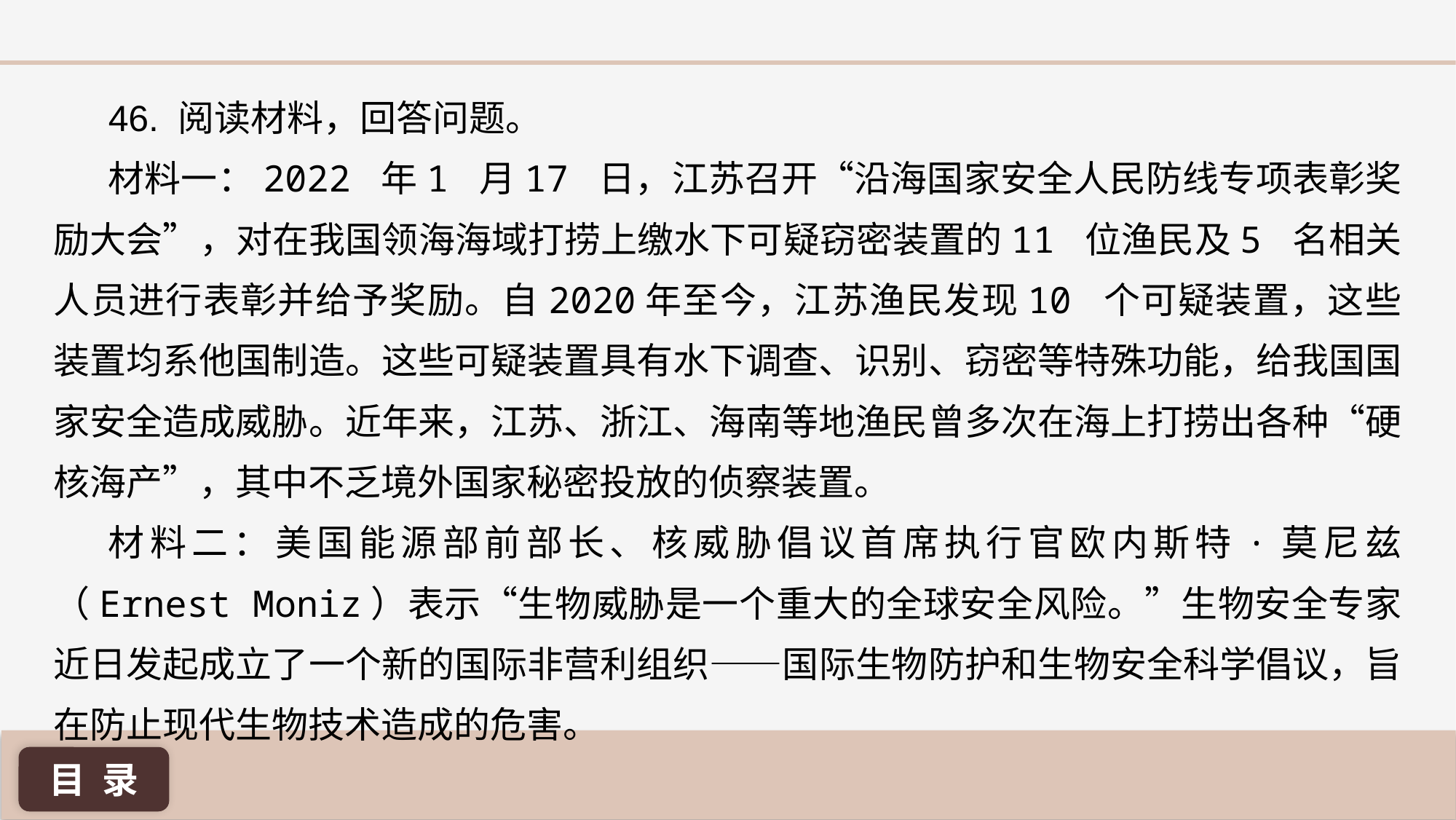

46. 阅读材料，回答问题。
材料一：2022 年1 月17 日，江苏召开“沿海国家安全人民防线专项表彰奖励大会”，对在我国领海海域打捞上缴水下可疑窃密装置的11 位渔民及5 名相关人员进行表彰并给予奖励。自2020年至今，江苏渔民发现10 个可疑装置，这些装置均系他国制造。这些可疑装置具有水下调查、识别、窃密等特殊功能，给我国国家安全造成威胁。近年来，江苏、浙江、海南等地渔民曾多次在海上打捞出各种“硬核海产”，其中不乏境外国家秘密投放的侦察装置。
材料二：美国能源部前部长、核威胁倡议首席执行官欧内斯特·莫尼兹（Ernest Moniz）表示“生物威胁是一个重大的全球安全风险。”生物安全专家近日发起成立了一个新的国际非营利组织——国际生物防护和生物安全科学倡议，旨在防止现代生物技术造成的危害。